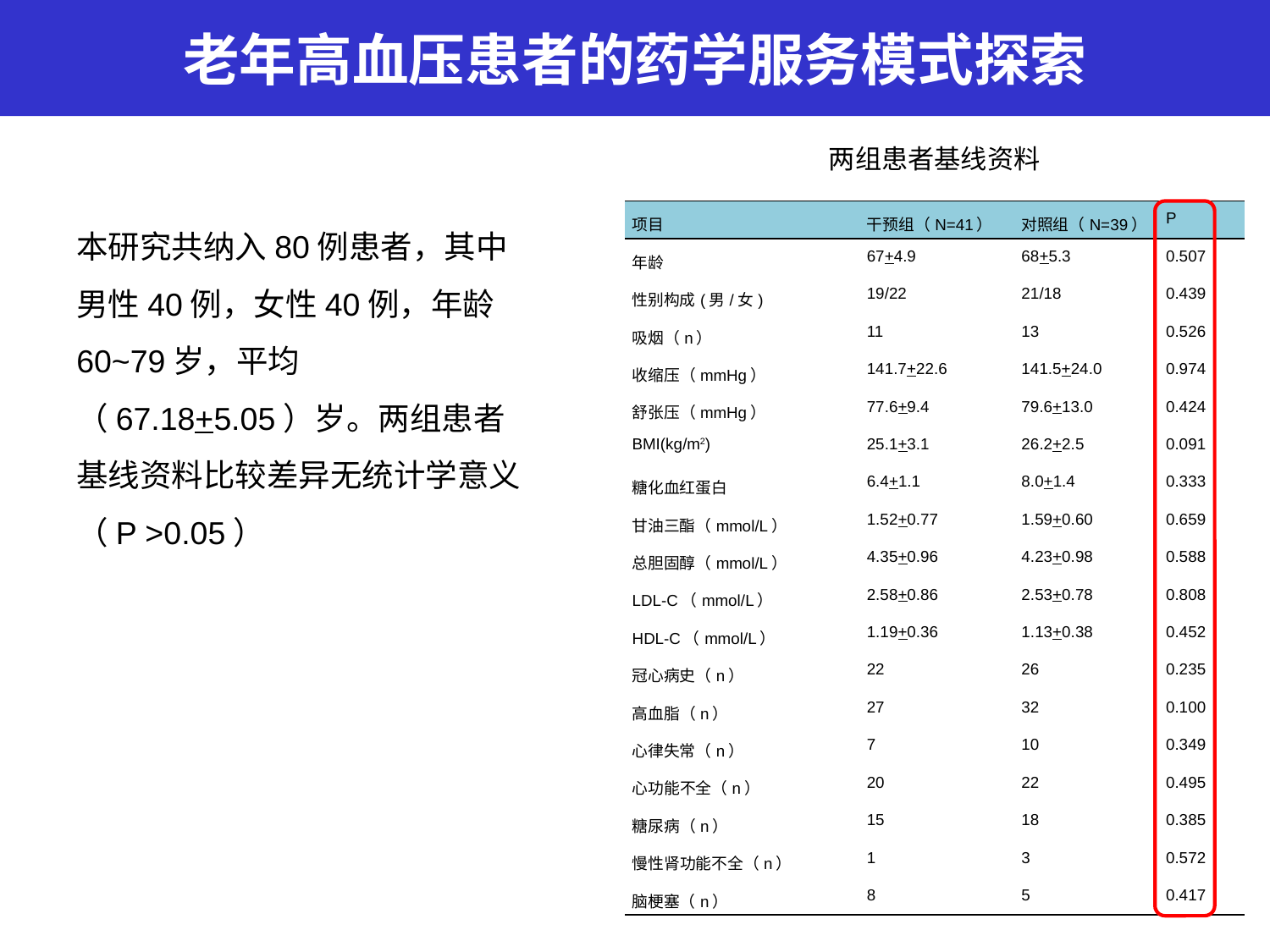

老年高血压患者的药学服务模式探索
两组患者基线资料

| 项目 | 干预组（N=41） | 对照组（N=39） | P |
| --- | --- | --- | --- |
| 年龄 | 67+4.9 | 68+5.3 | 0.507 |
| 性别构成(男/女) | 19/22 | 21/18 | 0.439 |
| 吸烟（n） | 11 | 13 | 0.526 |
| 收缩压（mmHg） | 141.7+22.6 | 141.5+24.0 | 0.974 |
| 舒张压（mmHg） | 77.6+9.4 | 79.6+13.0 | 0.424 |
| BMI(kg/m2) | 25.1+3.1 | 26.2+2.5 | 0.091 |
| 糖化血红蛋白 | 6.4+1.1 | 8.0+1.4 | 0.333 |
| 甘油三酯（mmol/L） | 1.52+0.77 | 1.59+0.60 | 0.659 |
| 总胆固醇（mmol/L） | 4.35+0.96 | 4.23+0.98 | 0.588 |
| LDL-C（mmol/L） | 2.58+0.86 | 2.53+0.78 | 0.808 |
| HDL-C（mmol/L） | 1.19+0.36 | 1.13+0.38 | 0.452 |
| 冠心病史（n） | 22 | 26 | 0.235 |
| 高血脂（n） | 27 | 32 | 0.100 |
| 心律失常（n） | 7 | 10 | 0.349 |
| 心功能不全（n） | 20 | 22 | 0.495 |
| 糖尿病（n） | 15 | 18 | 0.385 |
| 慢性肾功能不全（n） | 1 | 3 | 0.572 |
| 脑梗塞（n） | 8 | 5 | 0.417 |
本研究共纳入80例患者，其中男性40例，女性40例，年龄60~79岁，平均（67.18+5.05）岁。两组患者基线资料比较差异无统计学意义（P >0.05）